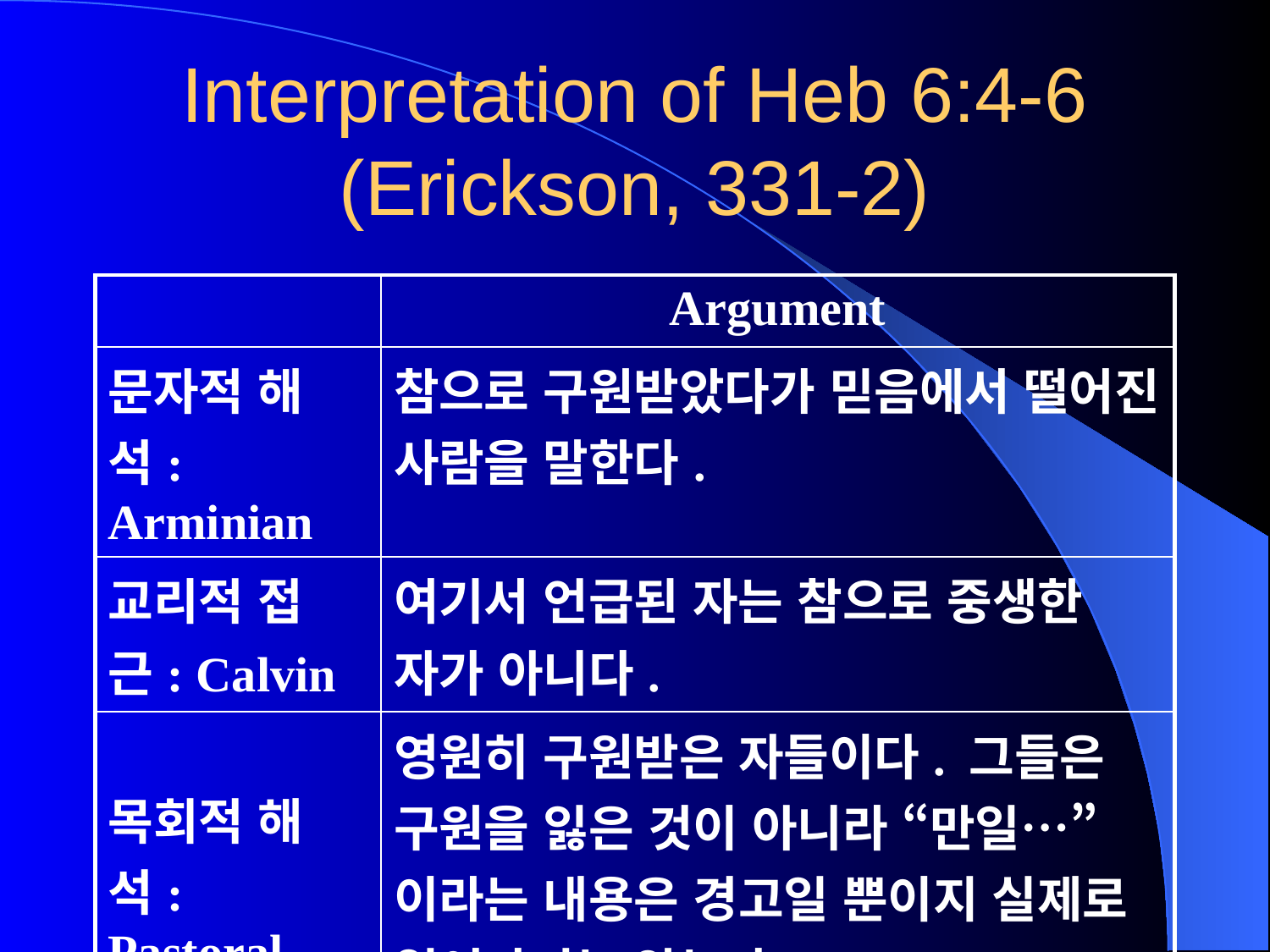

# Interpretation of Heb 6:4-6 (Erickson, 331-2)
|  | Argument |
| --- | --- |
| 문자적 해석: Arminian | 참으로 구원받았다가 믿음에서 떨어진 사람을 말한다. |
| 교리적 접근: Calvin | 여기서 언급된 자는 참으로 중생한 자가 아니다. |
| 목회적 해석: Pastoral | 영원히 구원받은 자들이다. 그들은 구원을 잃은 것이 아니라 “만일…” 이라는 내용은 경고일 뿐이지 실제로 일어나지는 않는다. |